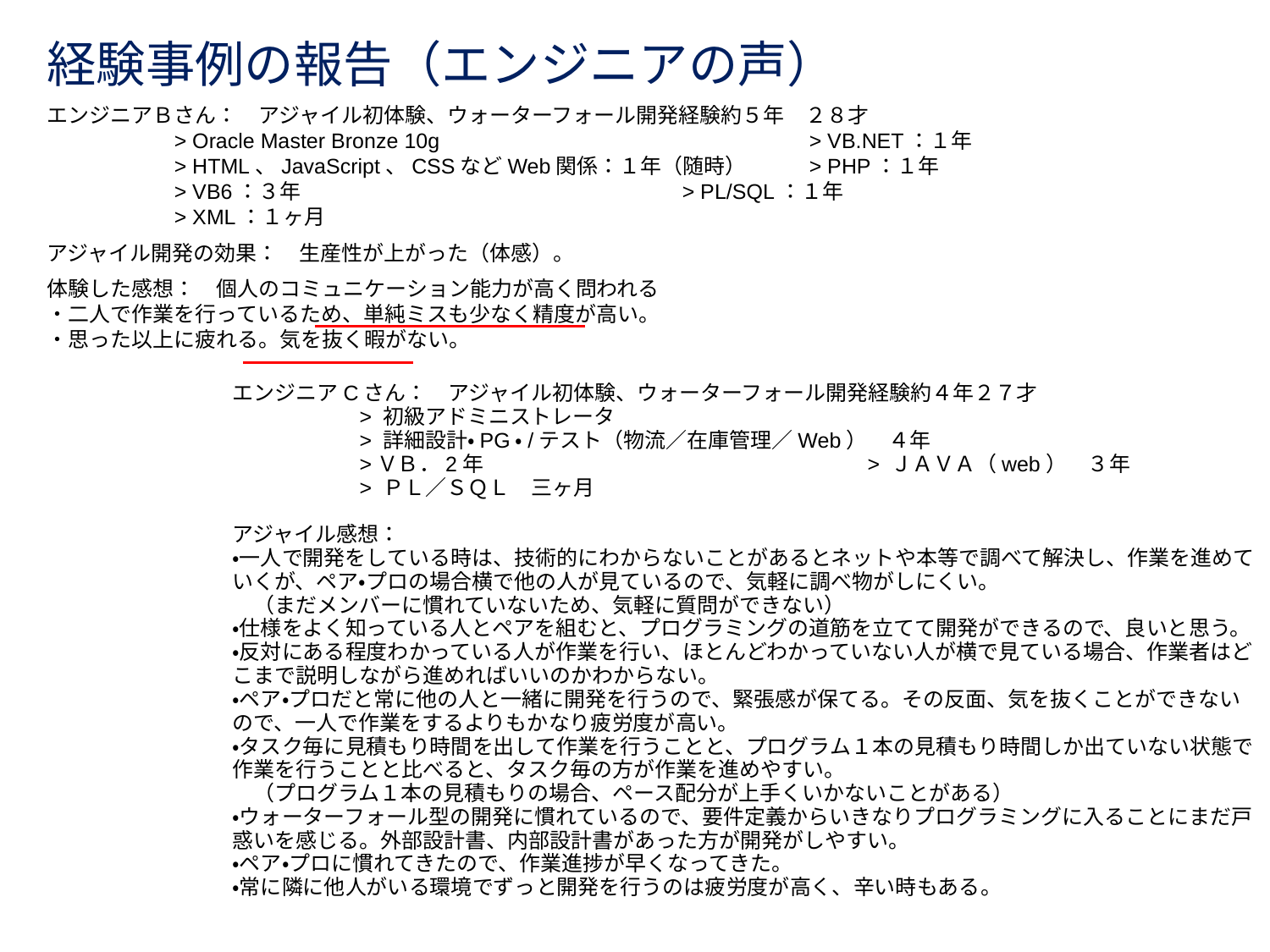

経験事例の報告（エンジニアの声）
エンジニアＢさん：　アジャイル初体験、ウォーターフォール開発経験約５年　２８才
	> Oracle Master Bronze 10g			> VB.NET：１年
	> HTML、JavaScript、CSSなどWeb関係：１年（随時）	> PHP：１年
	> VB6：３年				> PL/SQL：１年
	> XML：１ヶ月
アジャイル開発の効果：　生産性が上がった（体感）。
体験した感想：　個人のコミュニケーション能力が高く問われる
・二人で作業を行っているため、単純ミスも少なく精度が高い。
・思った以上に疲れる。気を抜く暇がない。
エンジニアCさん：　アジャイル初体験、ウォーターフォール開発経験約４年２７才
	> 初級アドミニストレータ
	> 詳細設計・PG・/テスト（物流／在庫管理／Web）　４年
	>ＶＢ．2年　　　　　　			> ＪＡＶＡ（web）　３年
	> ＰＬ／ＳＱＬ　三ヶ月

アジャイル感想：
・一人で開発をしている時は、技術的にわからないことがあるとネットや本等で調べて解決し、作業を進めていくが、ペア・プロの場合横で他の人が見ているので、気軽に調べ物がしにくい。
　（まだメンバーに慣れていないため、気軽に質問ができない）
・仕様をよく知っている人とペアを組むと、プログラミングの道筋を立てて開発ができるので、良いと思う。
・反対にある程度わかっている人が作業を行い、ほとんどわかっていない人が横で見ている場合、作業者はどこまで説明しながら進めればいいのかわからない。
・ペア・プロだと常に他の人と一緒に開発を行うので、緊張感が保てる。その反面、気を抜くことができないので、一人で作業をするよりもかなり疲労度が高い。
・タスク毎に見積もり時間を出して作業を行うことと、プログラム１本の見積もり時間しか出ていない状態で作業を行うことと比べると、タスク毎の方が作業を進めやすい。
　（プログラム１本の見積もりの場合、ペース配分が上手くいかないことがある）
・ウォーターフォール型の開発に慣れているので、要件定義からいきなりプログラミングに入ることにまだ戸惑いを感じる。外部設計書、内部設計書があった方が開発がしやすい。
・ペア・プロに慣れてきたので、作業進捗が早くなってきた。
・常に隣に他人がいる環境でずっと開発を行うのは疲労度が高く、辛い時もある。